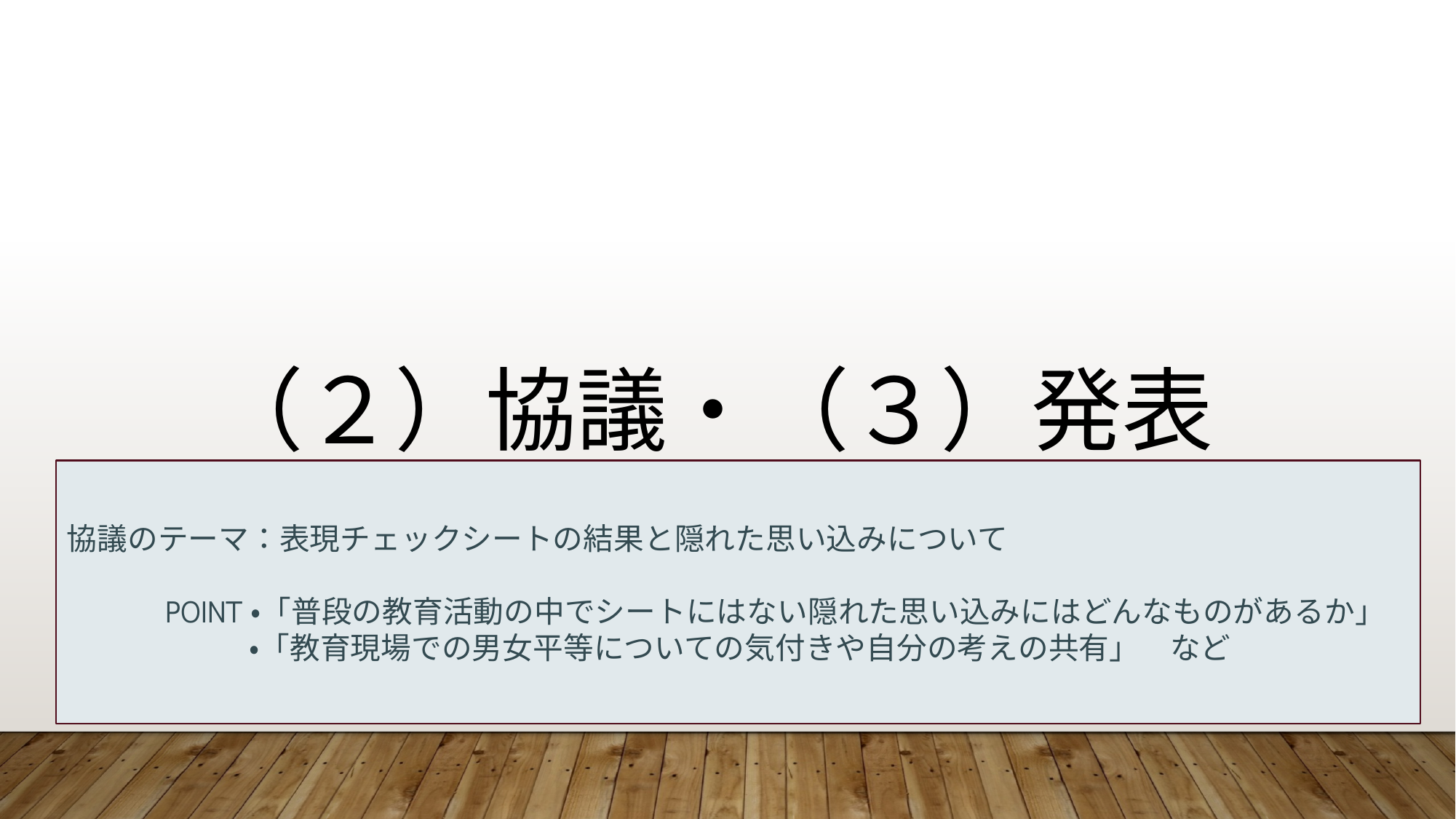

（２）協議・（３）発表
協議のテーマ：表現チェックシートの結果と隠れた思い込みについて

　　　POINT・「普段の教育活動の中でシートにはない隠れた思い込みにはどんなものがあるか」
　　　　　　・「教育現場での男女平等についての気付きや自分の考えの共有」　など